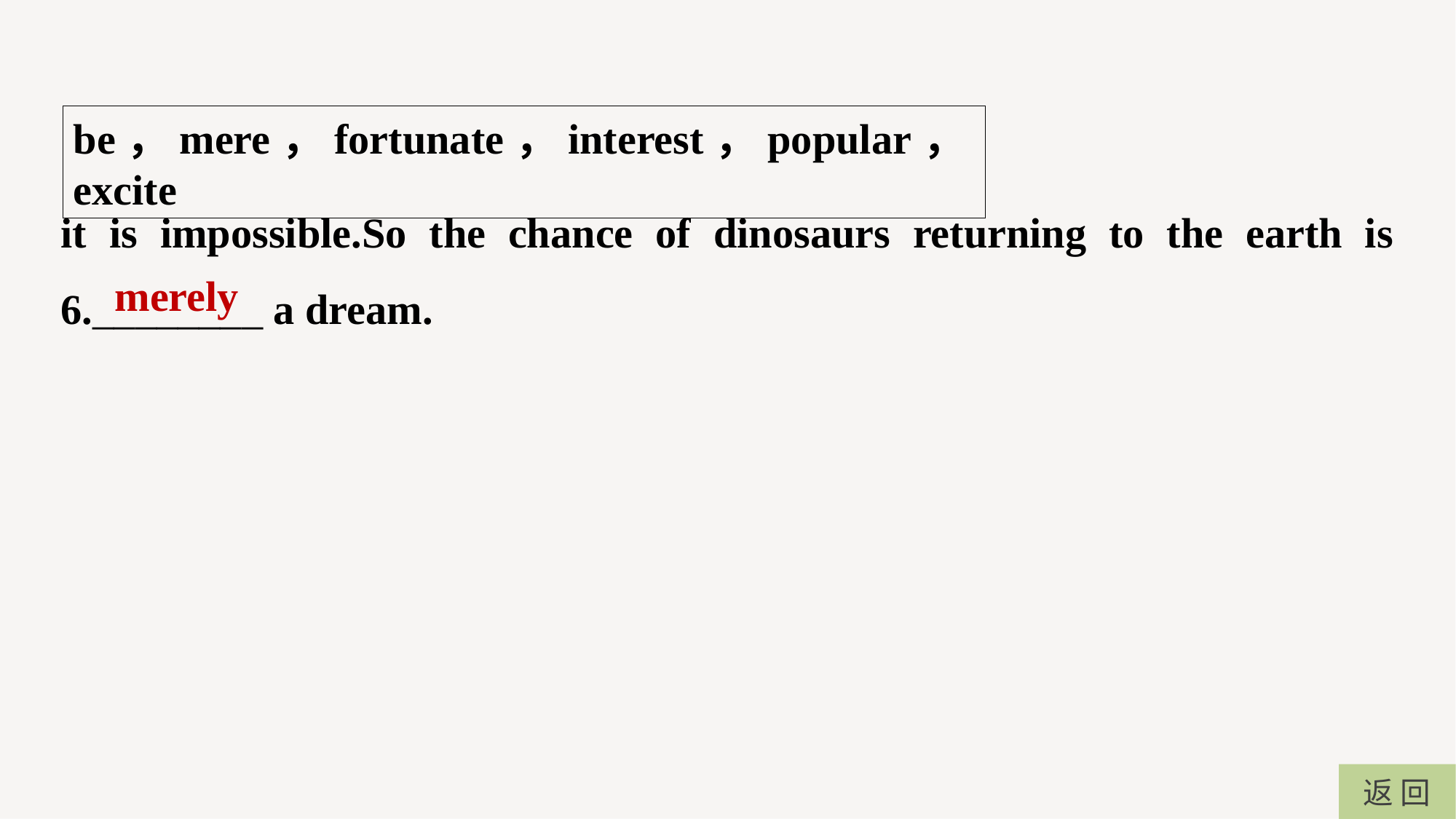

be，mere，fortunate，interest，popular，excite
it is impossible.So the chance of dinosaurs returning to the earth is 6.________ a dream.
merely
返 回